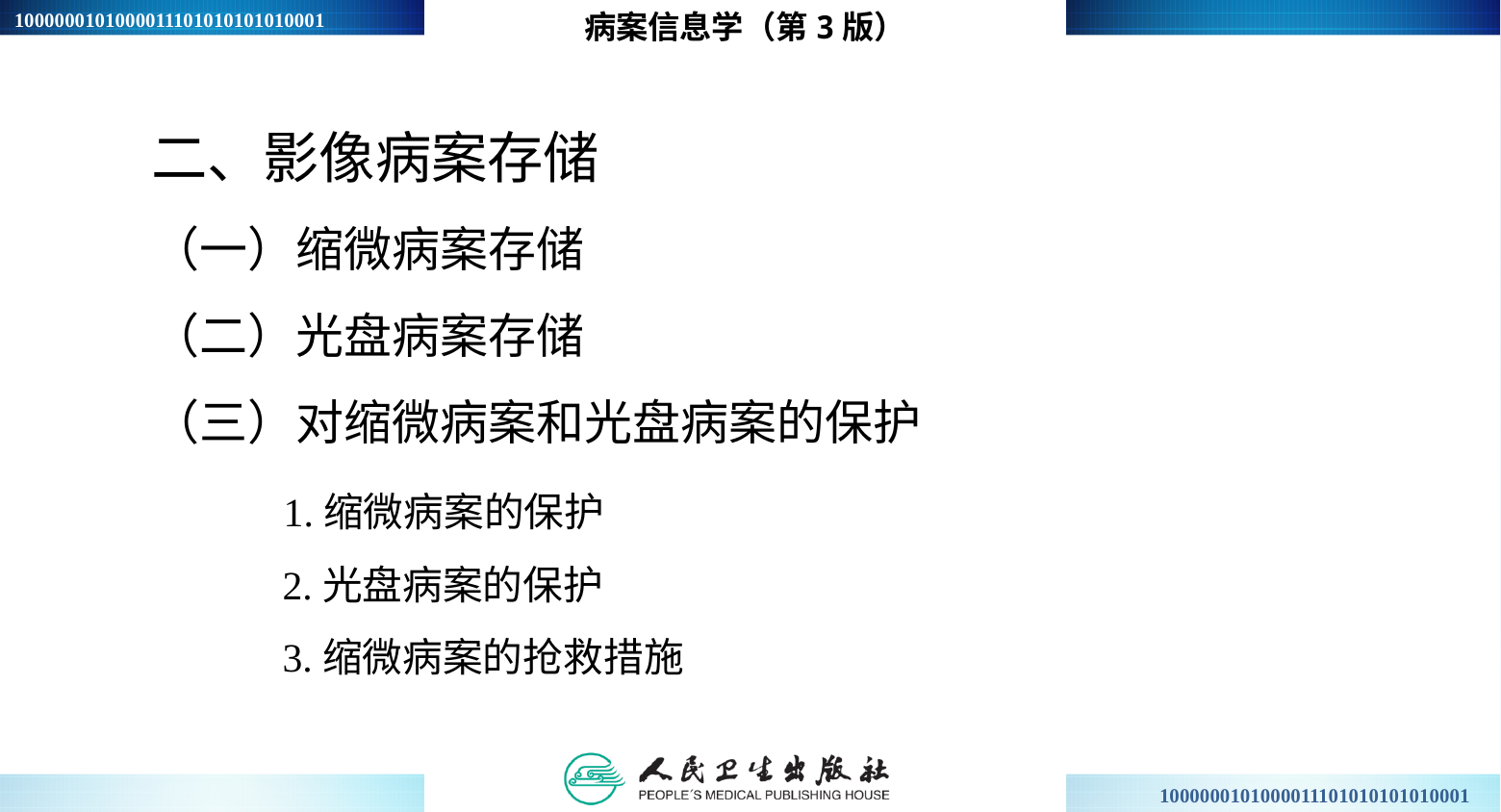

病案信息学（第3版）
二、影像病案存储
（一）缩微病案存储
（二）光盘病案存储
（三）对缩微病案和光盘病案的保护
           1.缩微病案的保护
             2.光盘病案的保护
             3.缩微病案的抢救措施